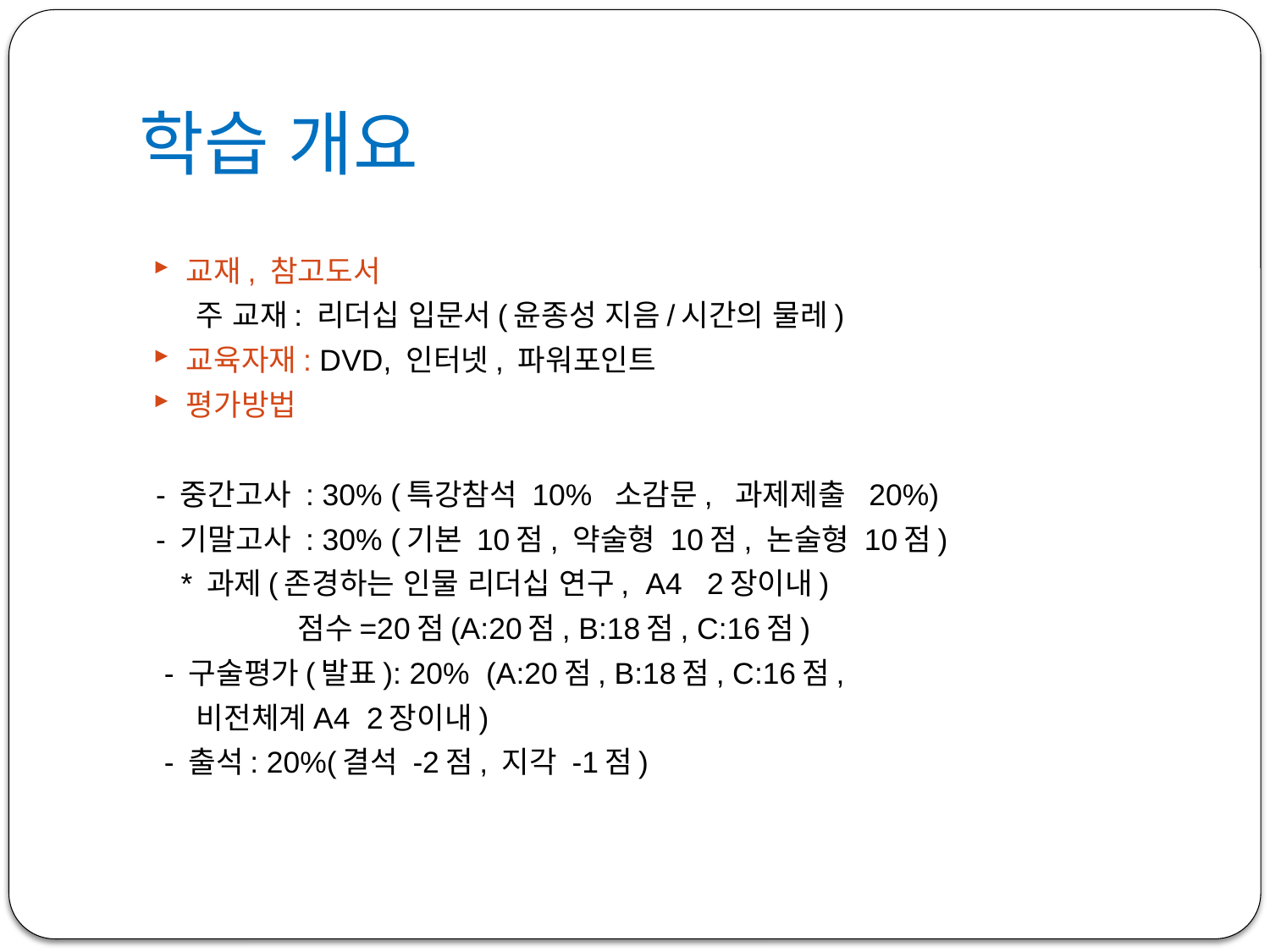

# 학습 개요

교재, 참고도서
      주 교재: 리더십 입문서(윤종성 지음/시간의 물레)
교육자재: DVD, 인터넷, 파워포인트
평가방법

  - 중간고사 : 30% (특강참석 10%  소감문,  과제제출  20%)
  - 기말고사 : 30% (기본 10점, 약술형 10점, 논술형 10점)
     * 과제(존경하는 인물 리더십 연구,  A4   2장이내)
                  점수=20점(A:20점, B:18점, C:16점)
   - 구술평가(발표): 20%  (A:20점, B:18점, C:16점,
      비전체계A4  2장이내)
   - 출석: 20%(결석 -2점, 지각 -1점)